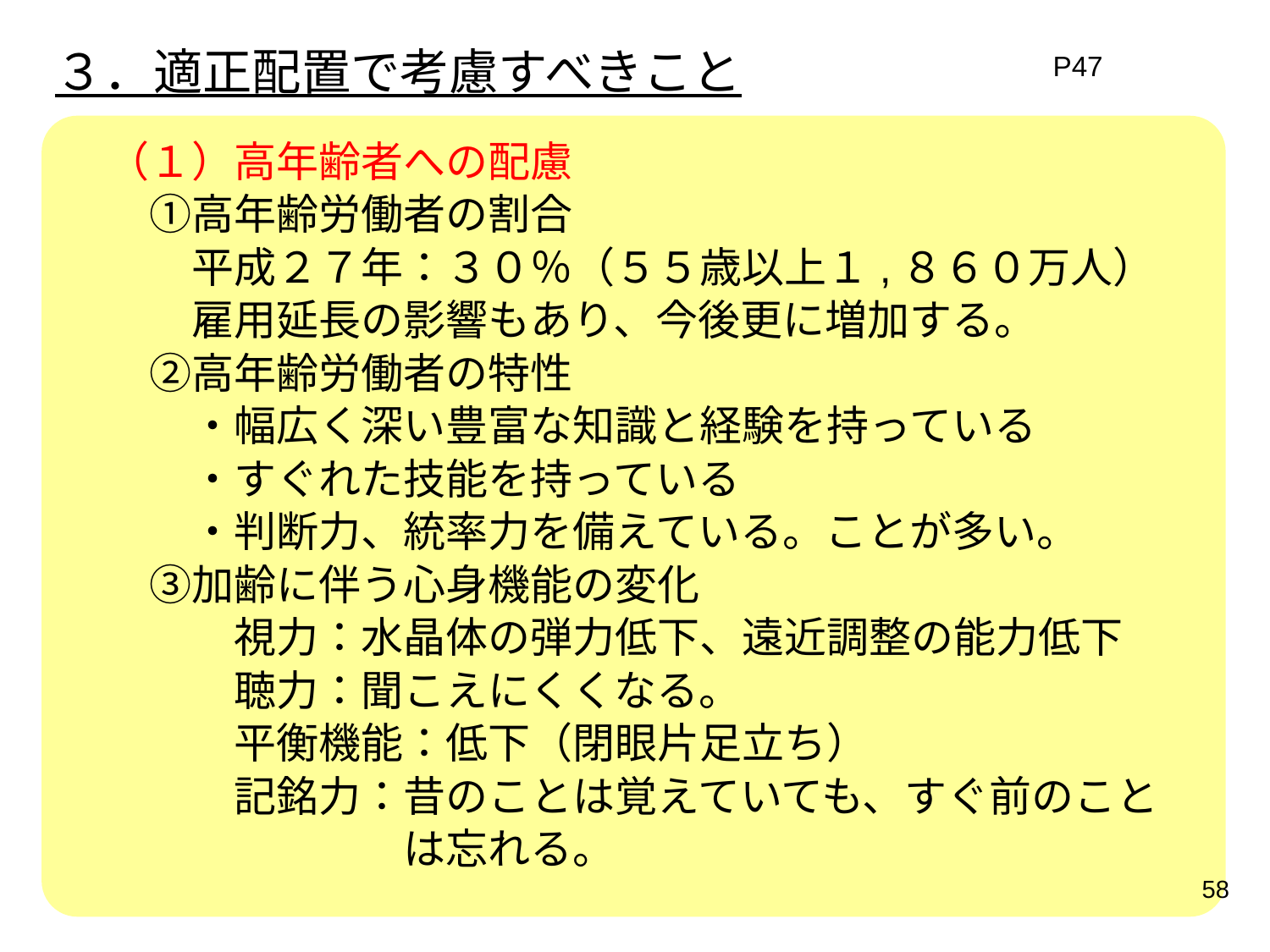

３．適正配置で考慮すべきこと
P47
　（１）高年齢者への配慮
　　①高年齢労働者の割合
　　　平成２７年：３０％（５５歳以上１,８６０万人）
　　　雇用延長の影響もあり、今後更に増加する。
　　②高年齢労働者の特性
　　　・幅広く深い豊富な知識と経験を持っている
　　　・すぐれた技能を持っている
　　　・判断力、統率力を備えている。ことが多い。
　　③加齢に伴う心身機能の変化
　　　　視力：水晶体の弾力低下、遠近調整の能力低下
　　　　聴力：聞こえにくくなる。
　　　　平衡機能：低下（閉眼片足立ち）
　　　　記銘力：昔のことは覚えていても、すぐ前のこと
　　　　　　　　は忘れる。
58